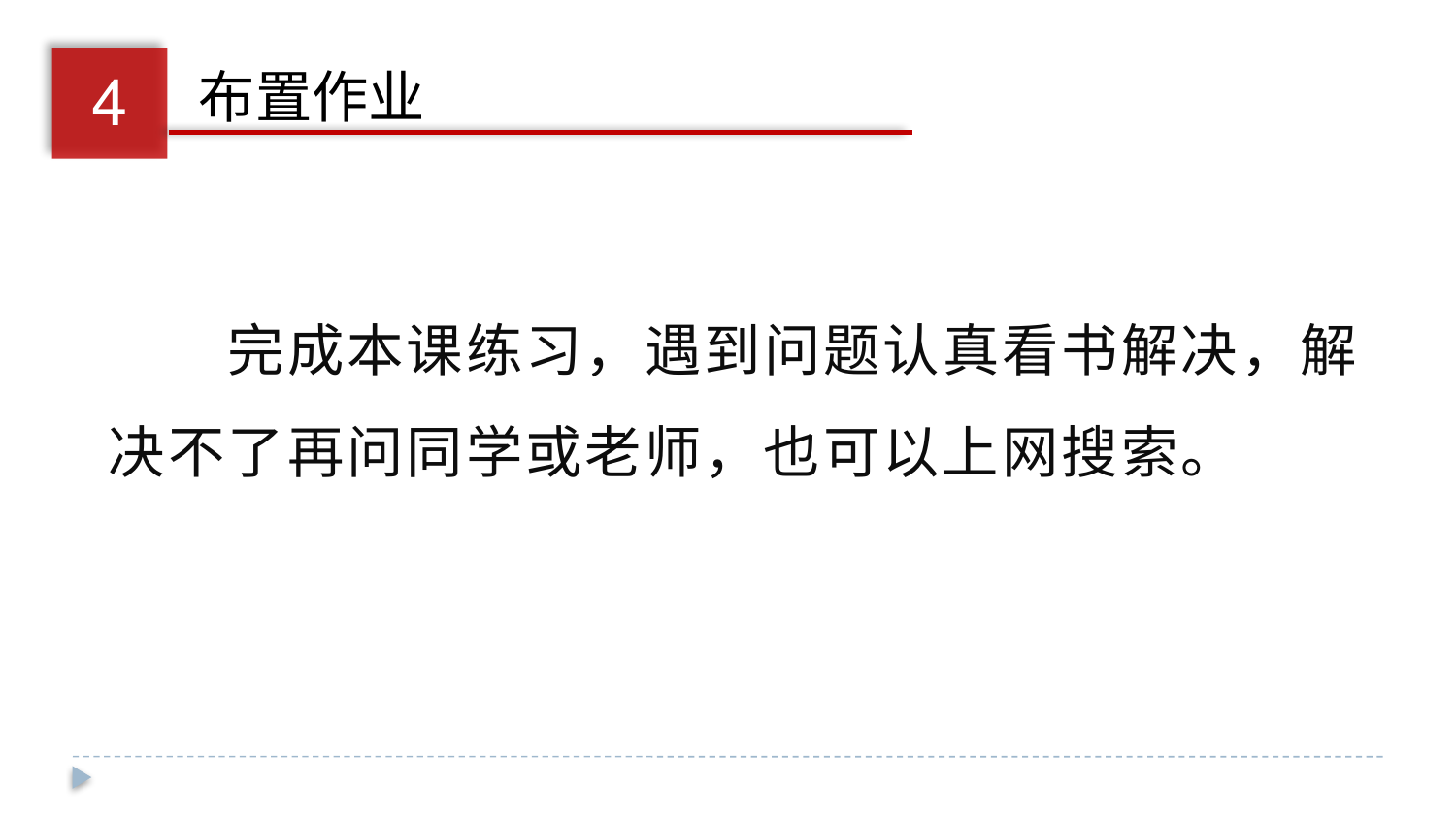

4
布置作业
完成本课练习，遇到问题认真看书解决，解决不了再问同学或老师，也可以上网搜索。